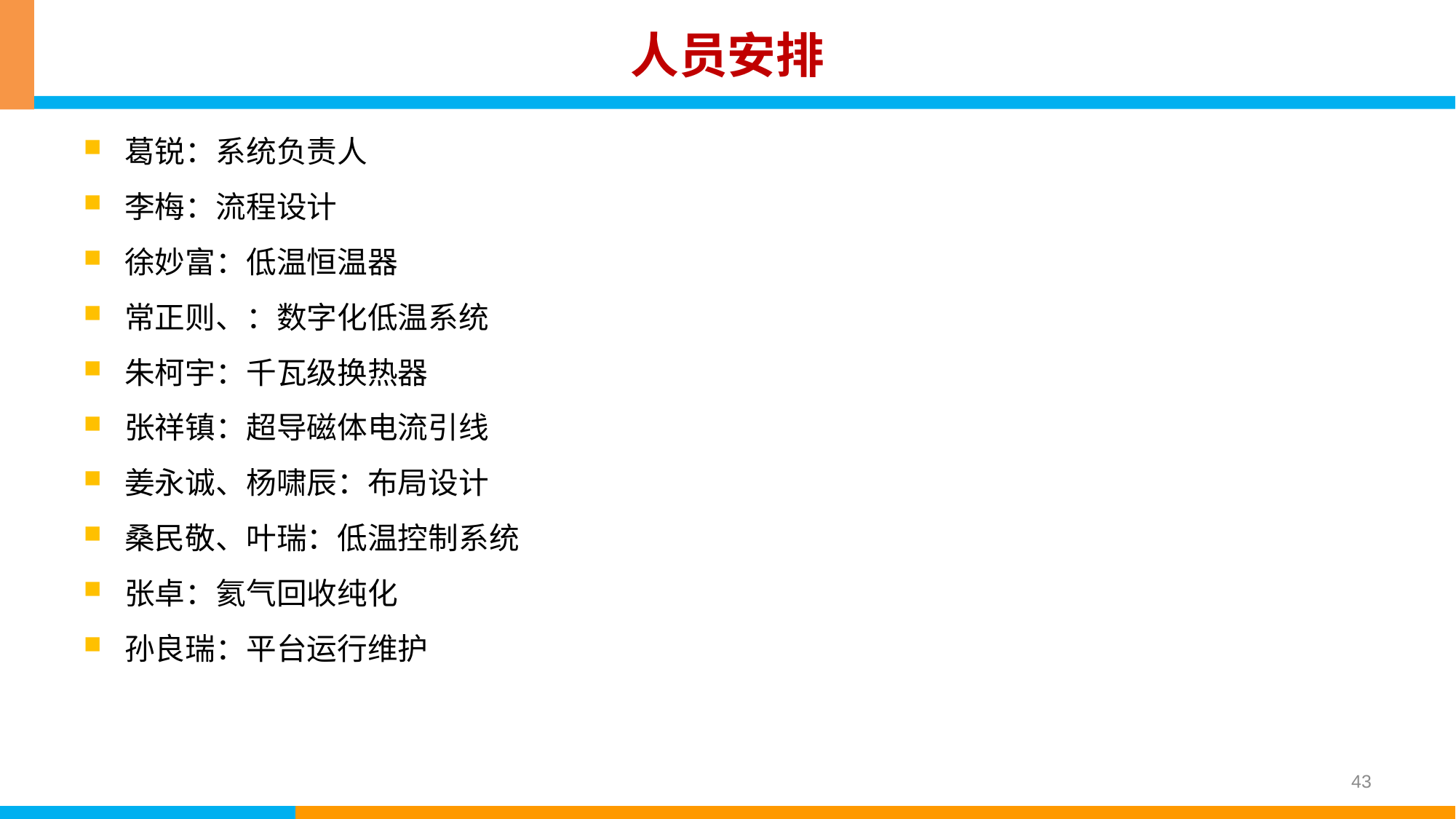

# 人员安排
葛锐：系统负责人
李梅：流程设计
徐妙富：低温恒温器
常正则、：数字化低温系统
朱柯宇：千瓦级换热器
张祥镇：超导磁体电流引线
姜永诚、杨啸辰：布局设计
桑民敬、叶瑞：低温控制系统
张卓：氦气回收纯化
孙良瑞：平台运行维护

43